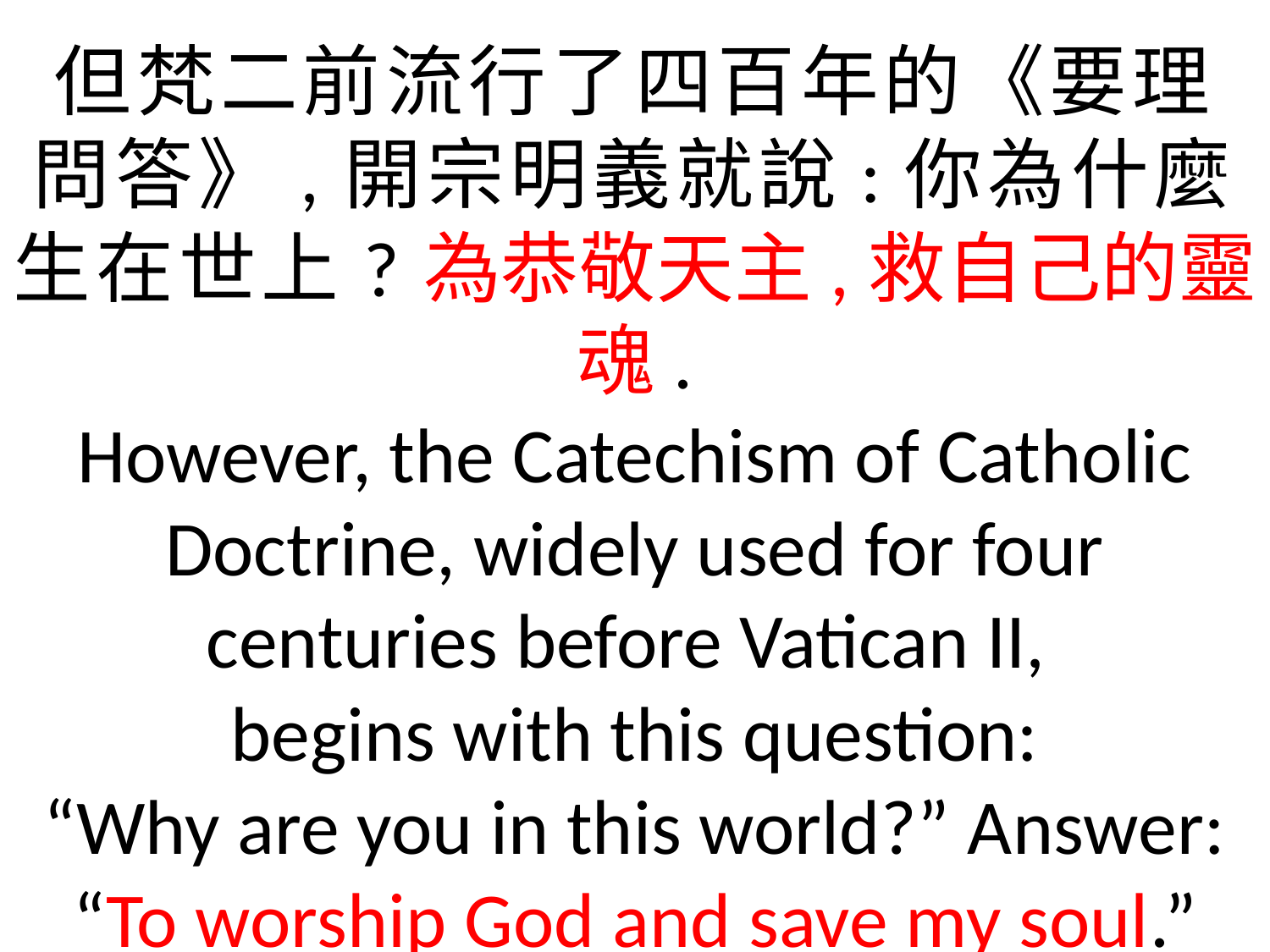

但梵二前流行了四百年的《要理問答》,開宗明義就說:你為什麼生在世上?為恭敬天主,救自己的靈魂.
However, the Catechism of Catholic Doctrine, widely used for four centuries before Vatican II,
begins with this question:
“Why are you in this world?” Answer: “To worship God and save my soul.”